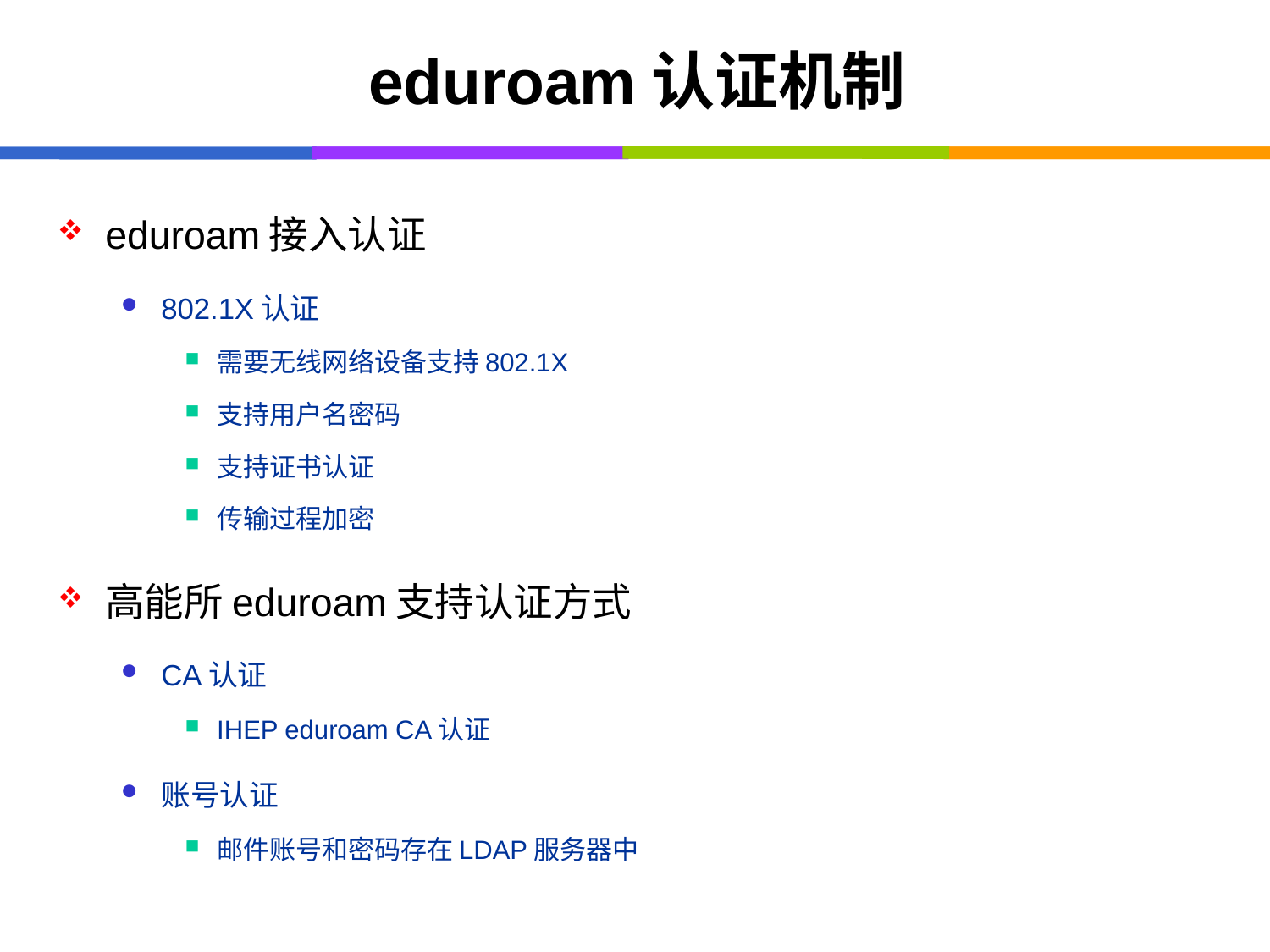

# eduroam认证机制
eduroam接入认证
802.1X认证
需要无线网络设备支持802.1X
支持用户名密码
支持证书认证
传输过程加密
高能所eduroam支持认证方式
CA认证
IHEP eduroam CA认证
账号认证
邮件账号和密码存在LDAP服务器中